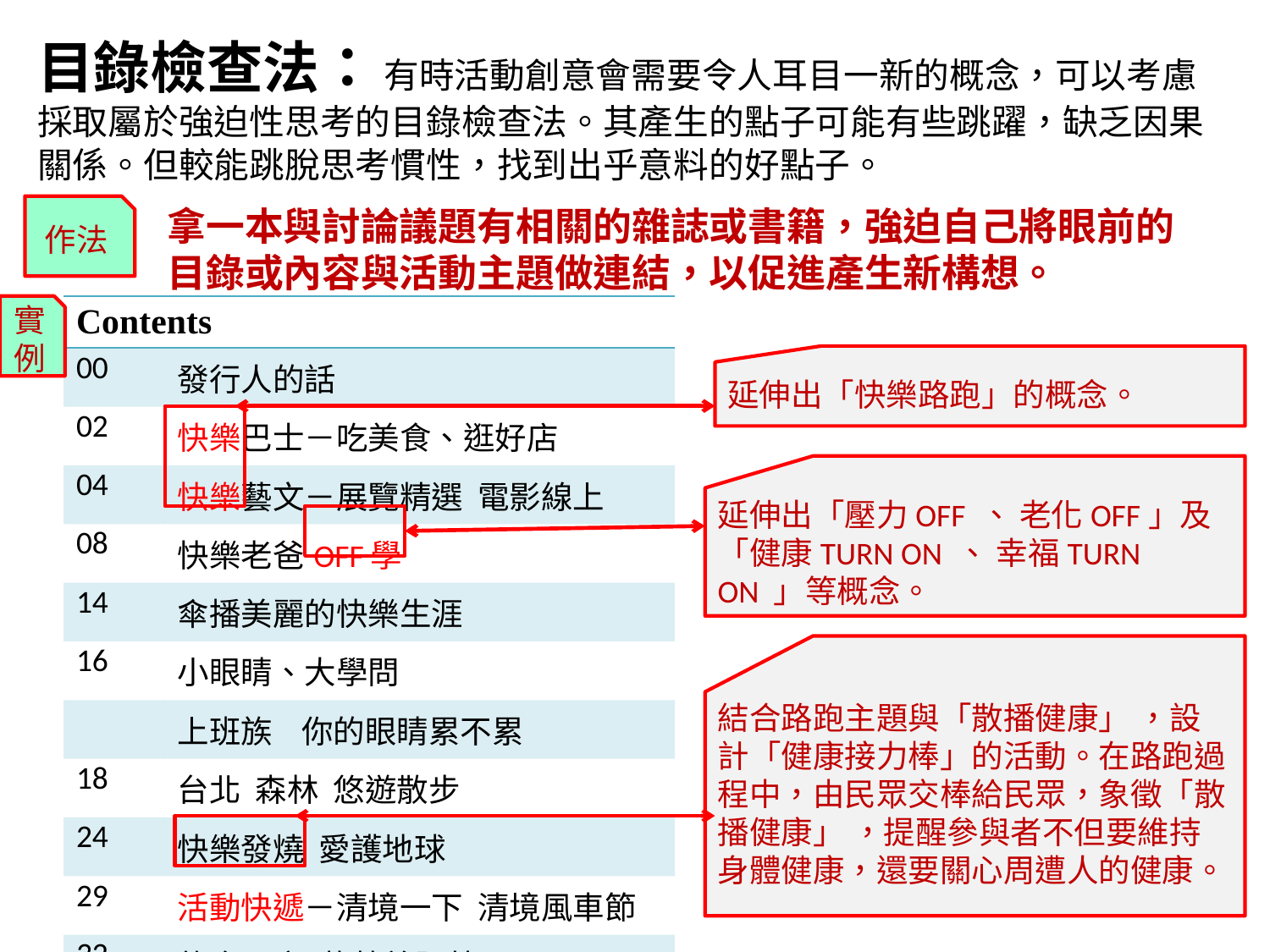

目錄檢查法： 有時活動創意會需要令人耳目一新的概念，可以考慮採取屬於強迫性思考的目錄檢查法。其產生的點子可能有些跳躍，缺乏因果關係。但較能跳脫思考慣性，找到出乎意料的好點子。

作法
拿一本與討論議題有相關的雜誌或書籍，強迫自己將眼前的目錄或內容與活動主題做連結，以促進產生新構想。
實例
| Contents |  |
| --- | --- |
| 00 | 發行人的話 |
| 02 | 快樂巴士－吃美食、逛好店 |
| 04 | 快樂藝文－展覽精選 電影線上 |
| 08 | 快樂老爸OFF學 |
| 14 | 傘播美麗的快樂生涯 |
| 16 | 小眼睛、大學問 |
|  | 上班族 你的眼睛累不累 |
| 18 | 台北 森林 悠遊散步 |
| 24 | 快樂發燒 愛護地球 |
| 29 | 活動快遞－清境一下 清境風車節 |
| 32 | 飲食配方 花草養肝茶 |
延伸出「快樂路跑」的概念。

延伸出「壓力OFF 、 老化OFF」及「健康TURN ON 、 幸福TURN ON 」等概念。

結合路跑主題與「散播健康」 ，設計「健康接力棒」的活動。在路跑過程中，由民眾交棒給民眾，象徵「散播健康」 ，提醒參與者不但要維持身體健康，還要關心周遭人的健康。